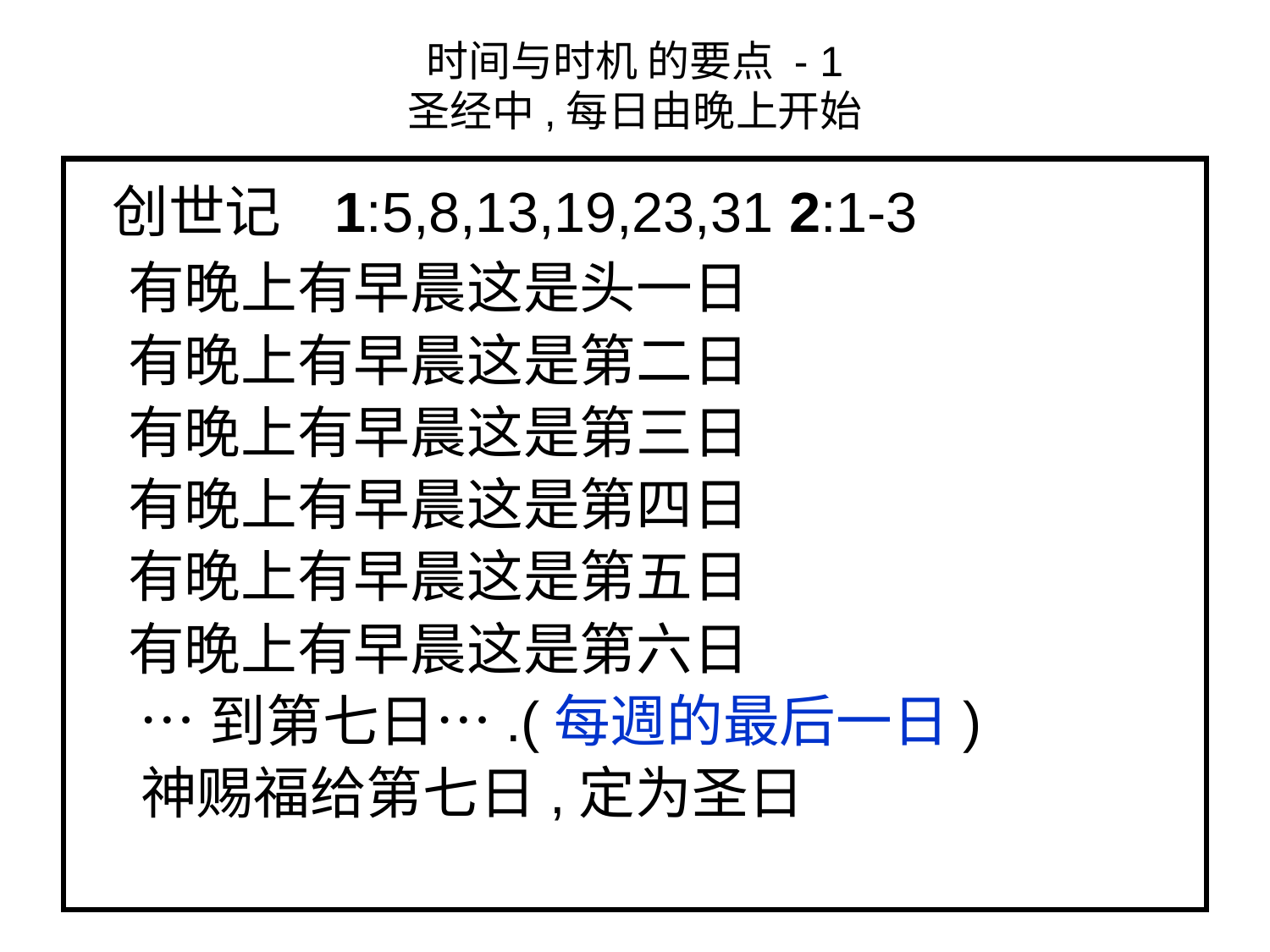

时间与时机 的要点 - 1
圣经中,每日由晚上开始
 创世记  1:5,8,13,19,23,31 2:1-3
   有晚上有早晨这是头一日
   有晚上有早晨这是第二日
   有晚上有早晨这是第三日
   有晚上有早晨这是第四日
   有晚上有早晨这是第五日
   有晚上有早晨这是第六日
     …到第七日….(每週的最后一日)
    神赐福给第七日,定为圣日